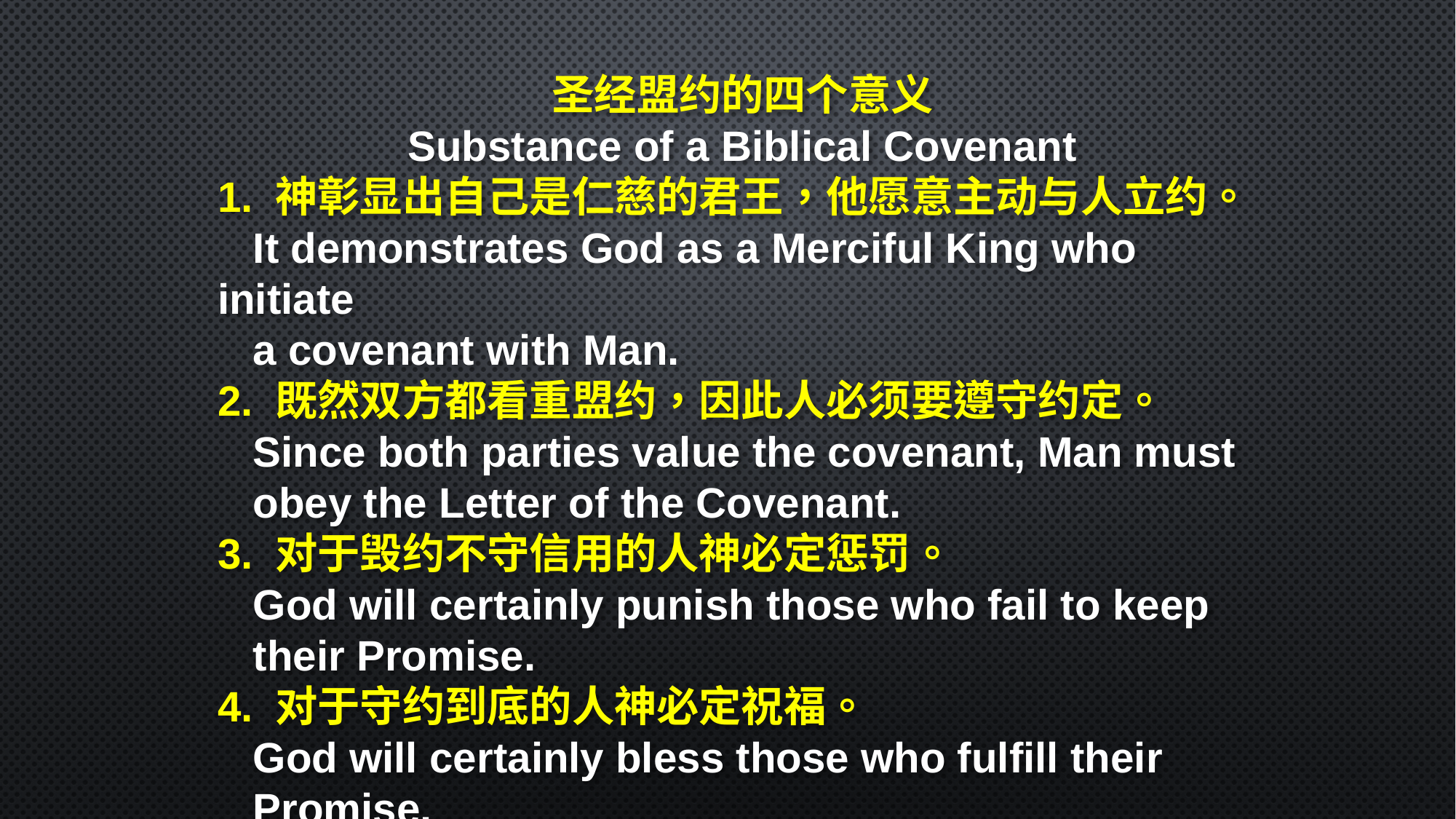

圣经盟约的四个意义
Substance of a Biblical Covenant
1. 神彰显出自己是仁慈的君王，他愿意主动与人立约。
   It demonstrates God as a Merciful King who initiate
   a covenant with Man.
2. 既然双方都看重盟约，因此人必须要遵守约定。
   Since both parties value the covenant, Man must
   obey the Letter of the Covenant.
3. 对于毁约不守信用的人神必定惩罚。
   God will certainly punish those who fail to keep
   their Promise.
4. 对于守约到底的人神必定祝福。
   God will certainly bless those who fulfill their
   Promise.